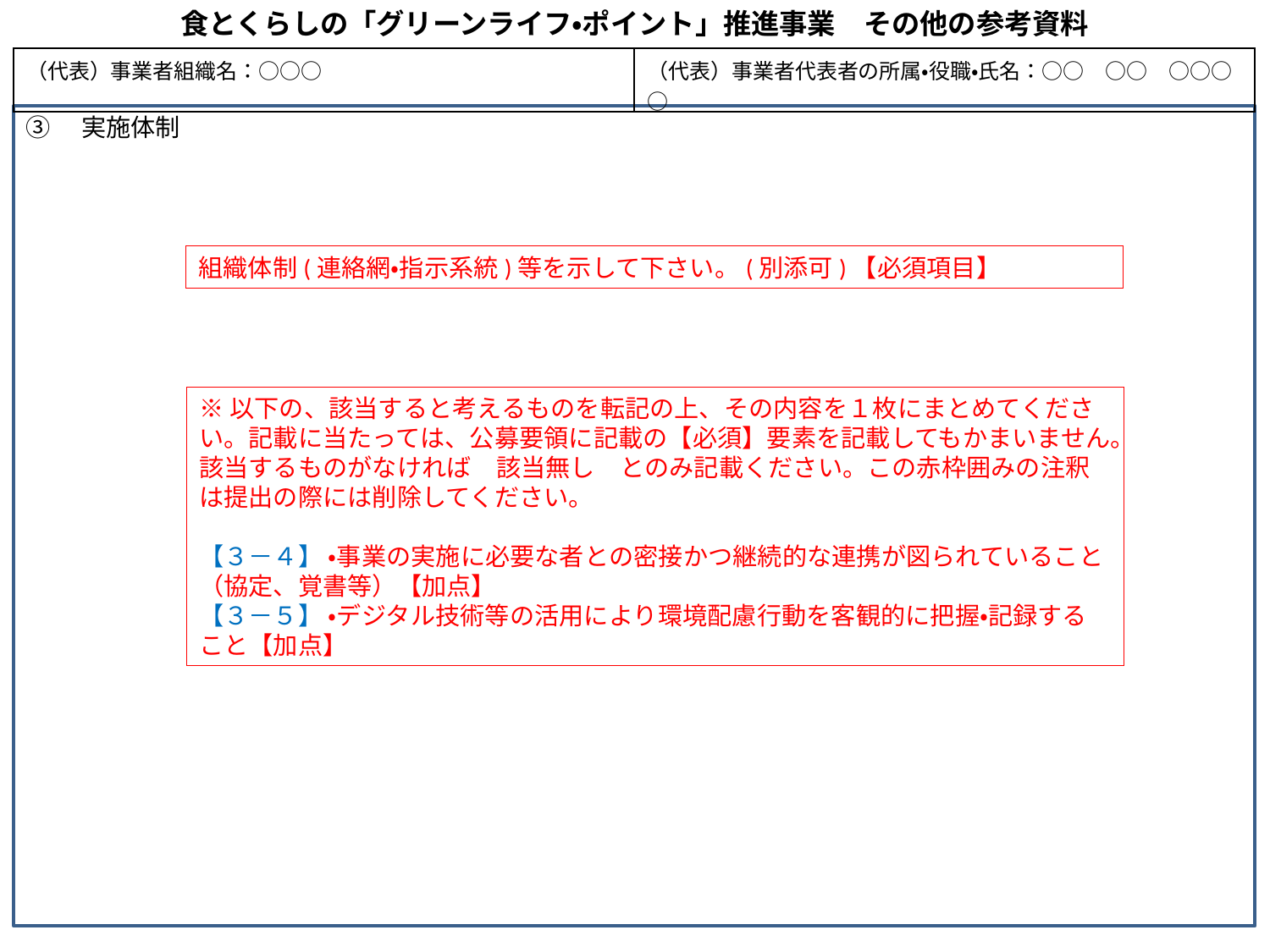

食とくらしの「グリーンライフ・ポイント」推進事業　その他の参考資料
| （代表）事業者組織名：○○○ | （代表）事業者代表者の所属・役職・氏名：○○　○○　○○○○ |
| --- | --- |
③　実施体制
組織体制(連絡網・指示系統)等を示して下さい。(別添可)【必須項目】
※以下の、該当すると考えるものを転記の上、その内容を１枚にまとめてください。記載に当たっては、公募要領に記載の【必須】要素を記載してもかまいません。該当するものがなければ　該当無し　とのみ記載ください。この赤枠囲みの注釈は提出の際には削除してください。

【３－４】 ・事業の実施に必要な者との密接かつ継続的な連携が図られていること（協定、覚書等）【加点】
【３－５】 ・デジタル技術等の活用により環境配慮行動を客観的に把握・記録すること【加点】